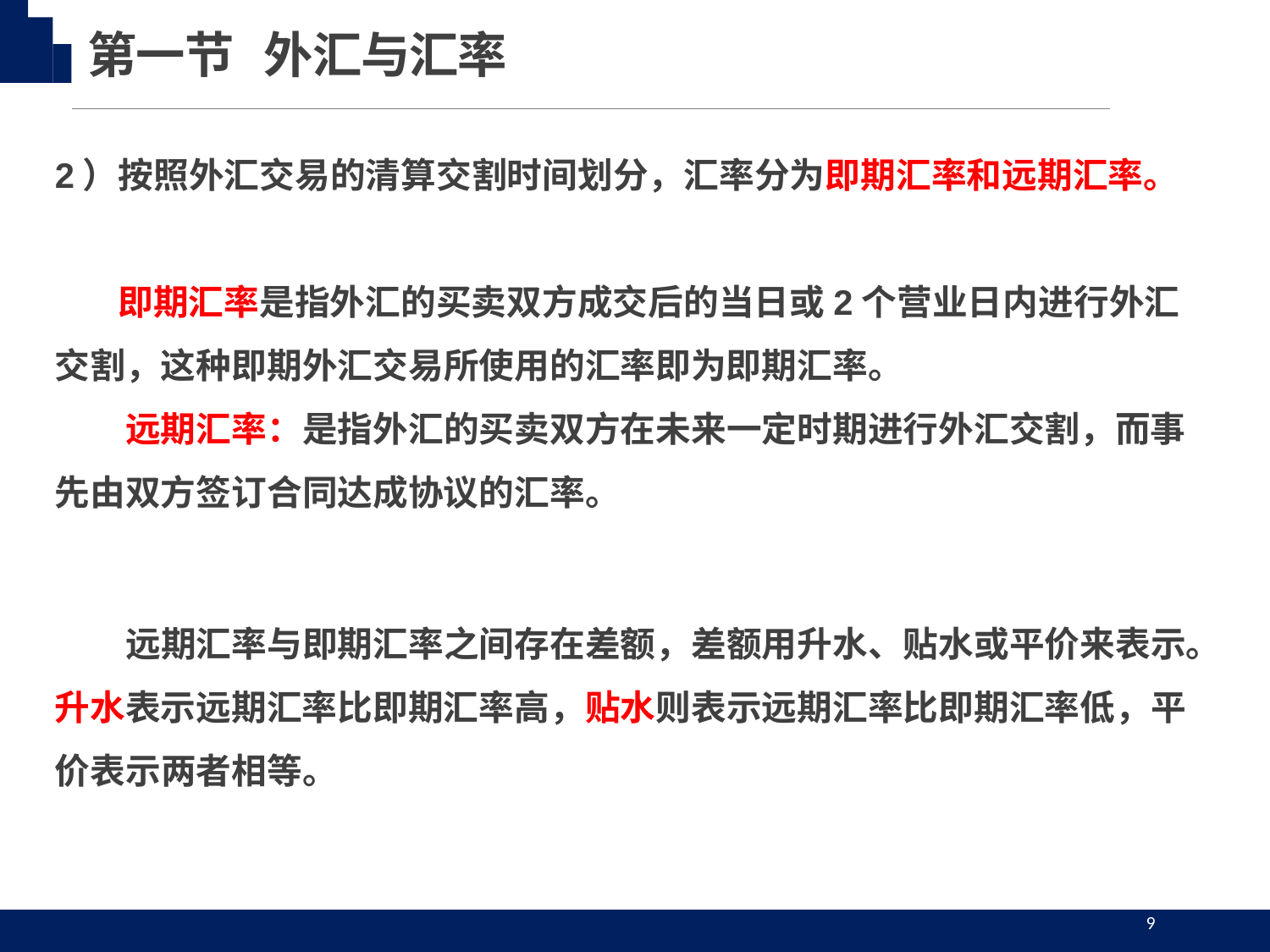

第一节   外汇与汇率
2）按照外汇交易的清算交割时间划分，汇率分为即期汇率和远期汇率。
       即期汇率是指外汇的买卖双方成交后的当日或2个营业日内进行外汇交割，这种即期外汇交易所使用的汇率即为即期汇率。
　　远期汇率：是指外汇的买卖双方在未来一定时期进行外汇交割，而事先由双方签订合同达成协议的汇率。
　　远期汇率与即期汇率之间存在差额，差额用升水、贴水或平价来表示。升水表示远期汇率比即期汇率高，贴水则表示远期汇率比即期汇率低，平价表示两者相等。
9